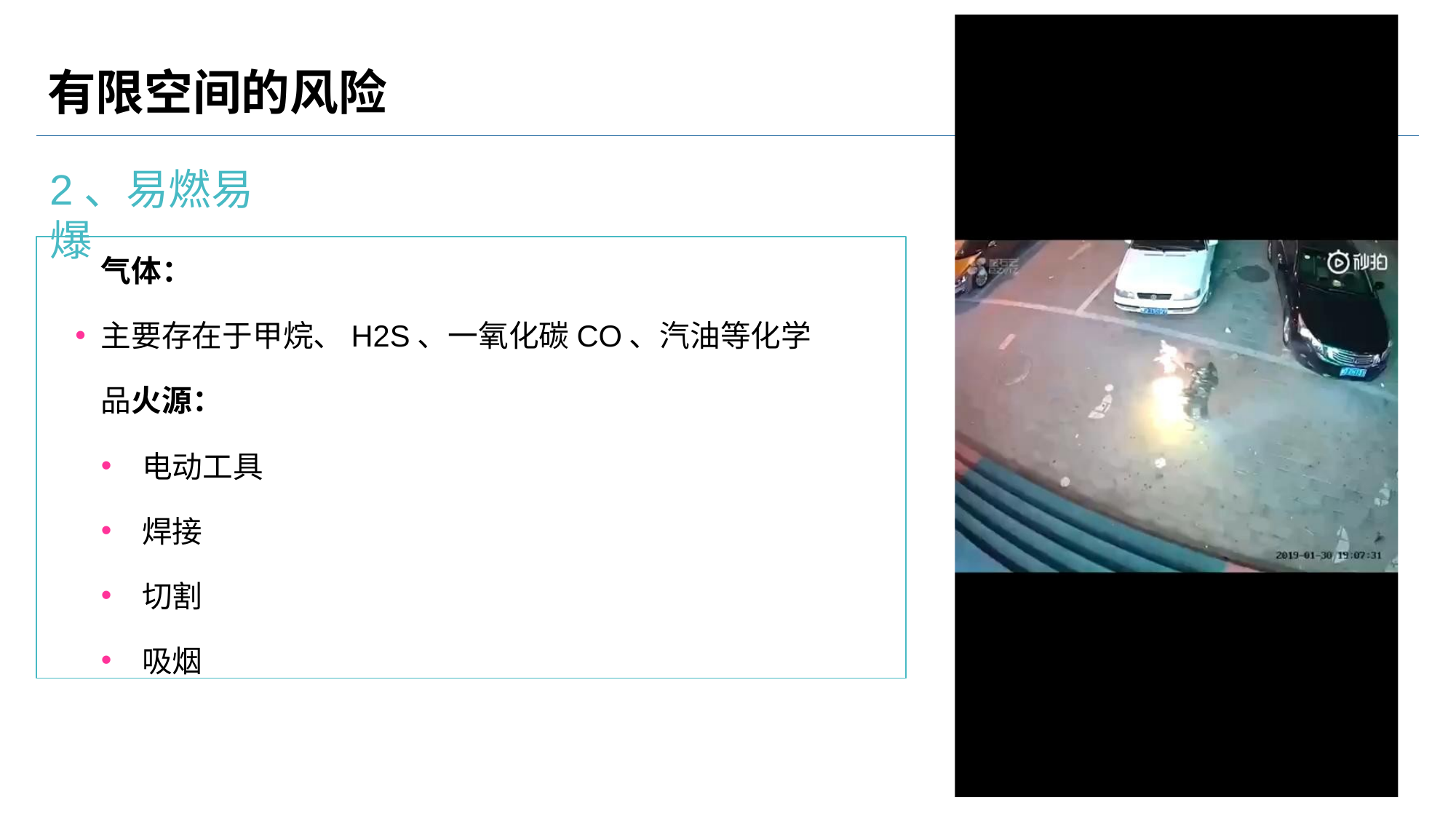

# 有限空间的风险
2、易燃易爆
气体：
主要存在于甲烷、H2S、一氧化碳CO、汽油等化学 品火源：

电动工具
焊接
切割
吸烟
18